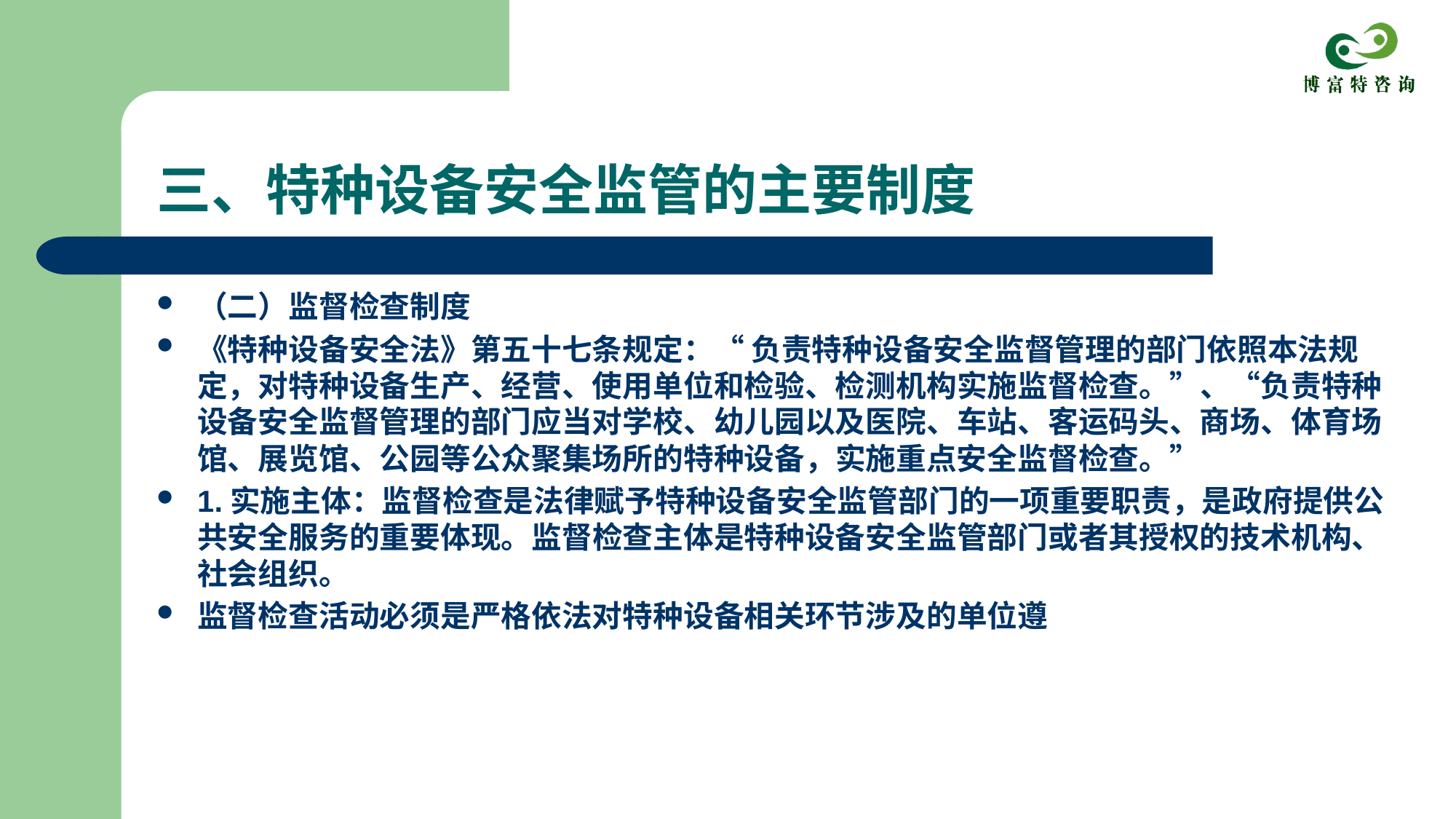

# 三、特种设备安全监管的主要制度
（二）监督检查制度
《特种设备安全法》第五十七条规定：“ 负责特种设备安全监督管理的部门依照本法规定，对特种设备生产、经营、使用单位和检验、检测机构实施监督检查。”、“负责特种设备安全监督管理的部门应当对学校、幼儿园以及医院、车站、客运码头、商场、体育场馆、展览馆、公园等公众聚集场所的特种设备，实施重点安全监督检查。”
1.实施主体：监督检查是法律赋予特种设备安全监管部门的一项重要职责，是政府提供公共安全服务的重要体现。监督检查主体是特种设备安全监管部门或者其授权的技术机构、社会组织。
监督检查活动必须是严格依法对特种设备相关环节涉及的单位遵